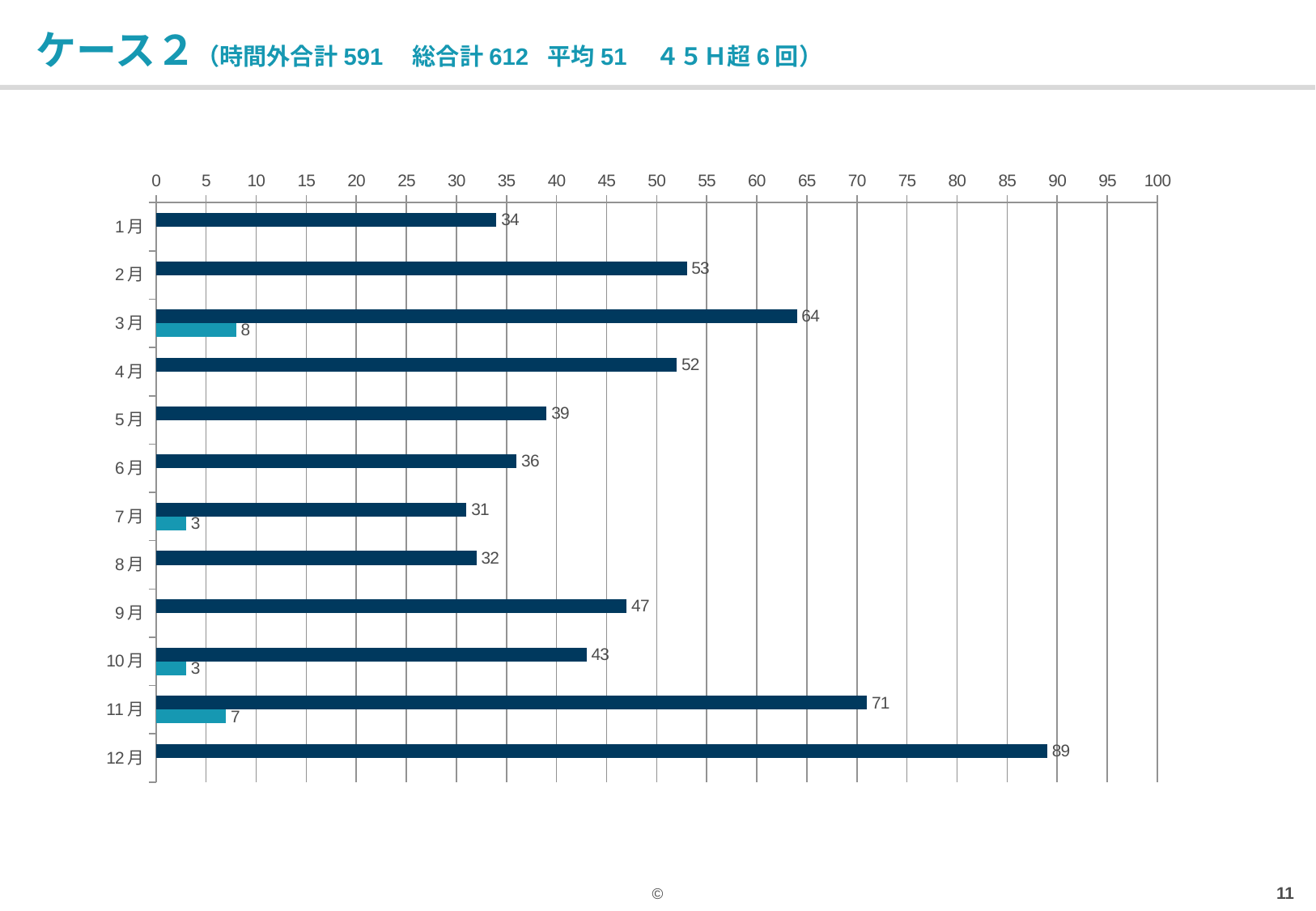

# ケース２（時間外合計591　総合計612  平均51　４５Ｈ超6回）

### Chart

| Category |  |  |
|---|---|---|
| 1月 | 34.0 | None |
| 2月 | 53.0 | None |
| 3月 | 64.0 | 8.0 |
| 4月 | 52.0 | None |
| 5月 | 39.0 | None |
| 6月 | 36.0 | None |
| 7月 | 31.0 | 3.0 |
| 8月 | 32.0 | None |
| 9月 | 47.0 | None |
| 10月 | 43.0 | 3.0 |
| 11月 | 71.0 | 7.0 |
| 12月 | 89.0 | None |
11